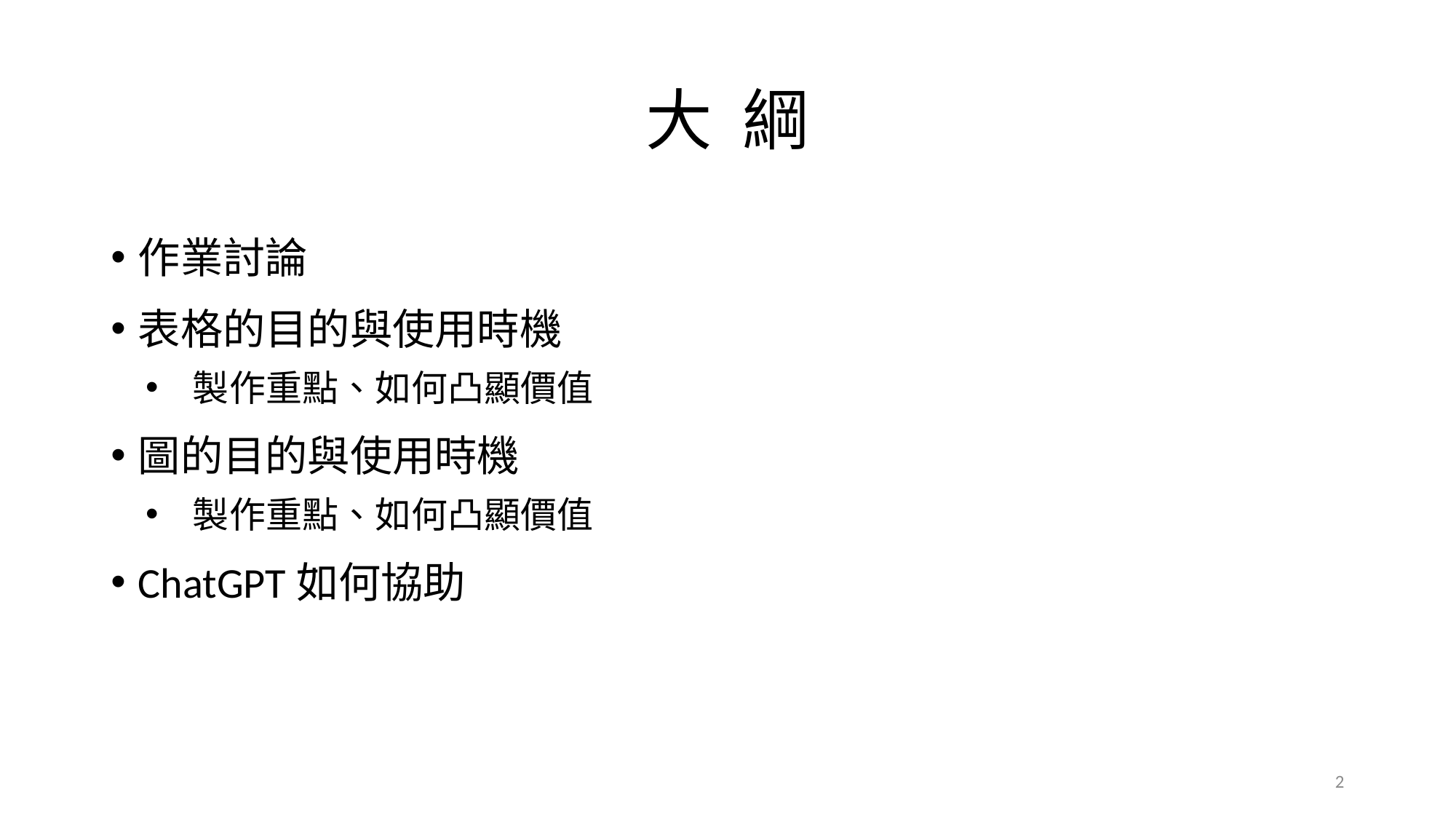

# 大  綱
作業討論
表格的目的與使用時機
製作重點、如何凸顯價值
圖的目的與使用時機
製作重點、如何凸顯價值
ChatGPT如何協助
2